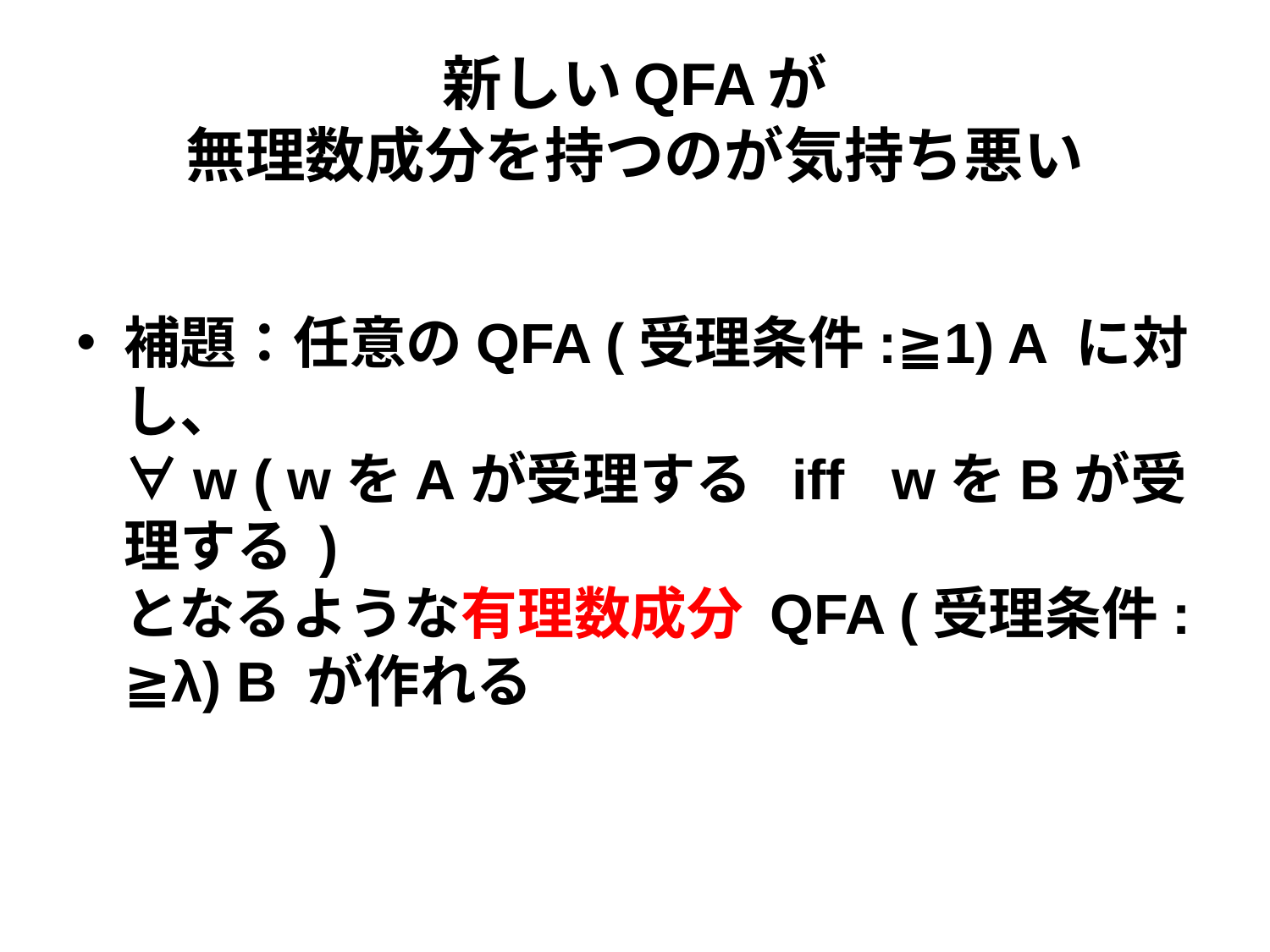

# 新しいQFAが 無理数成分を持つのが気持ち悪い

補題：任意のQFA (受理条件:≧1) A に対し、
∀w ( wをAが受理する  iff   wをBが受理する )
となるような有理数成分 QFA (受理条件: ≧λ) B が作れる